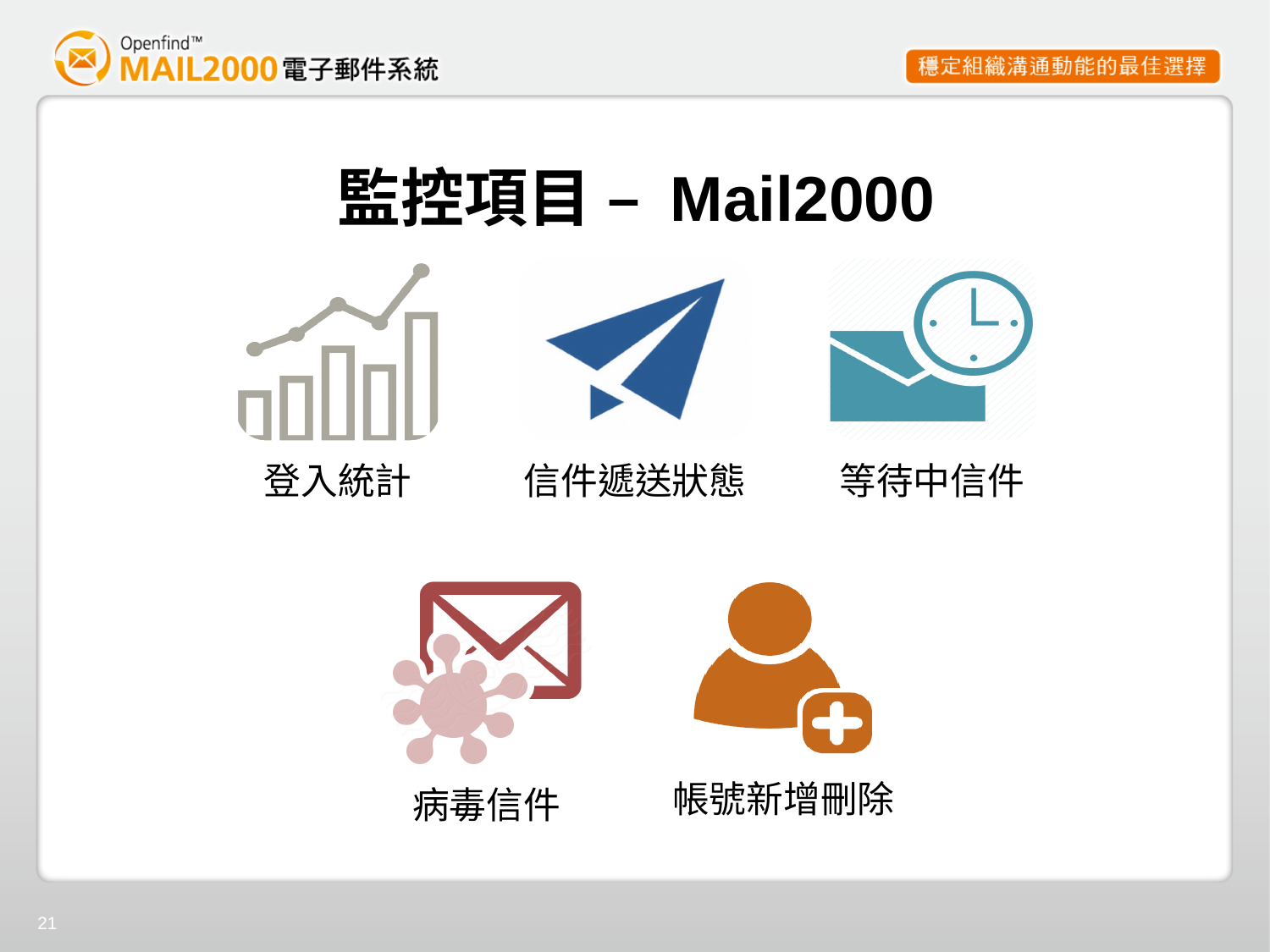

# 監控項目 – Mail2000
登入統計
信件遞送狀態
等待中信件
病毒信件
帳號新增刪除
21